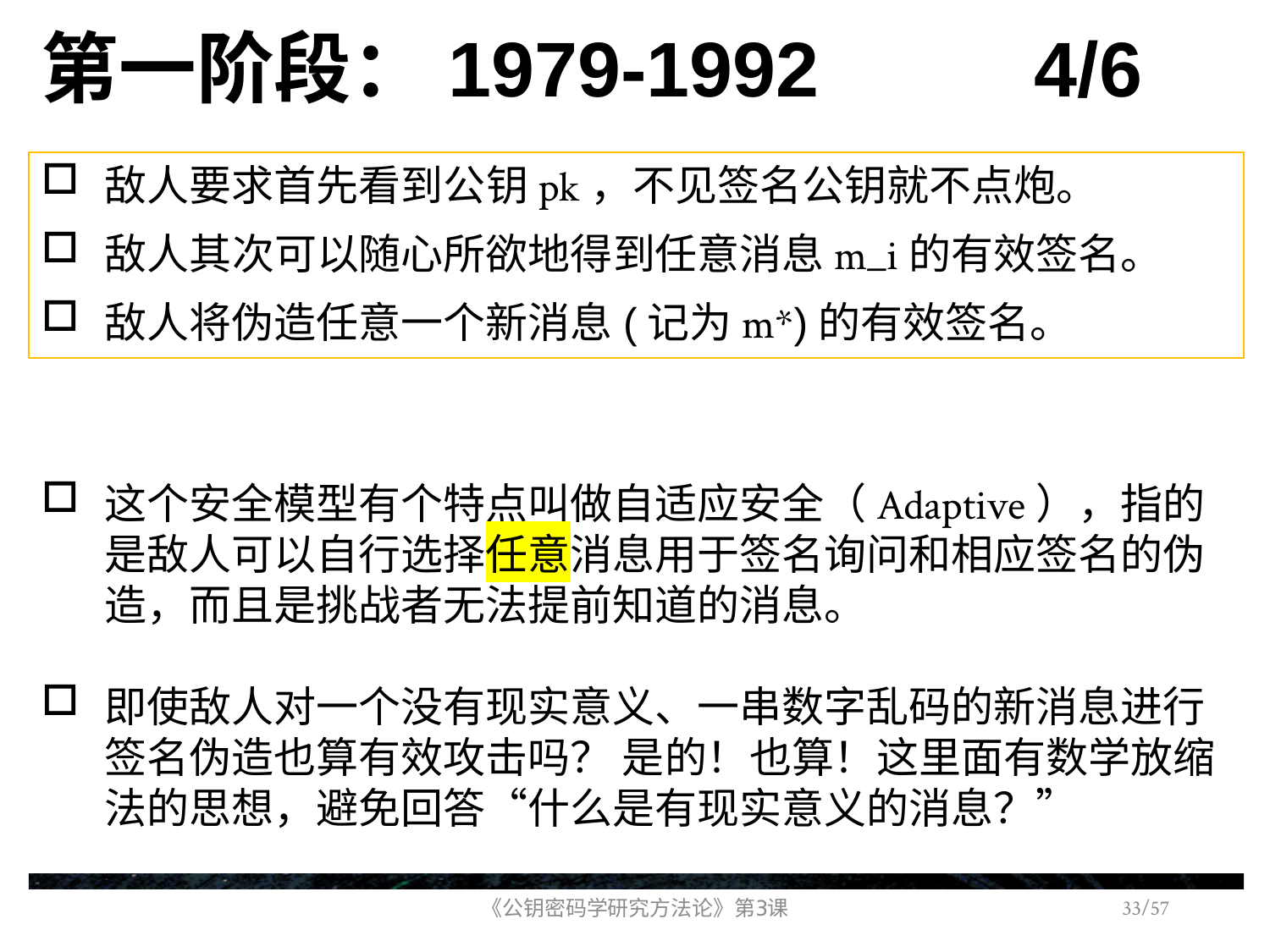

# 第一阶段：1979-1992          4/6
敌人要求首先看到公钥pk，不见签名公钥就不点炮。
敌人其次可以随心所欲地得到任意消息m_i的有效签名。
敌人将伪造任意一个新消息(记为m*)的有效签名。

这个安全模型有个特点叫做自适应安全（Adaptive），指的是敌人可以自行选择任意消息用于签名询问和相应签名的伪造，而且是挑战者无法提前知道的消息。

即使敌人对一个没有现实意义、一串数字乱码的新消息进行签名伪造也算有效攻击吗？ 是的！也算！这里面有数学放缩法的思想，避免回答“什么是有现实意义的消息？”
《公钥密码学研究方法论》第3课
33/57